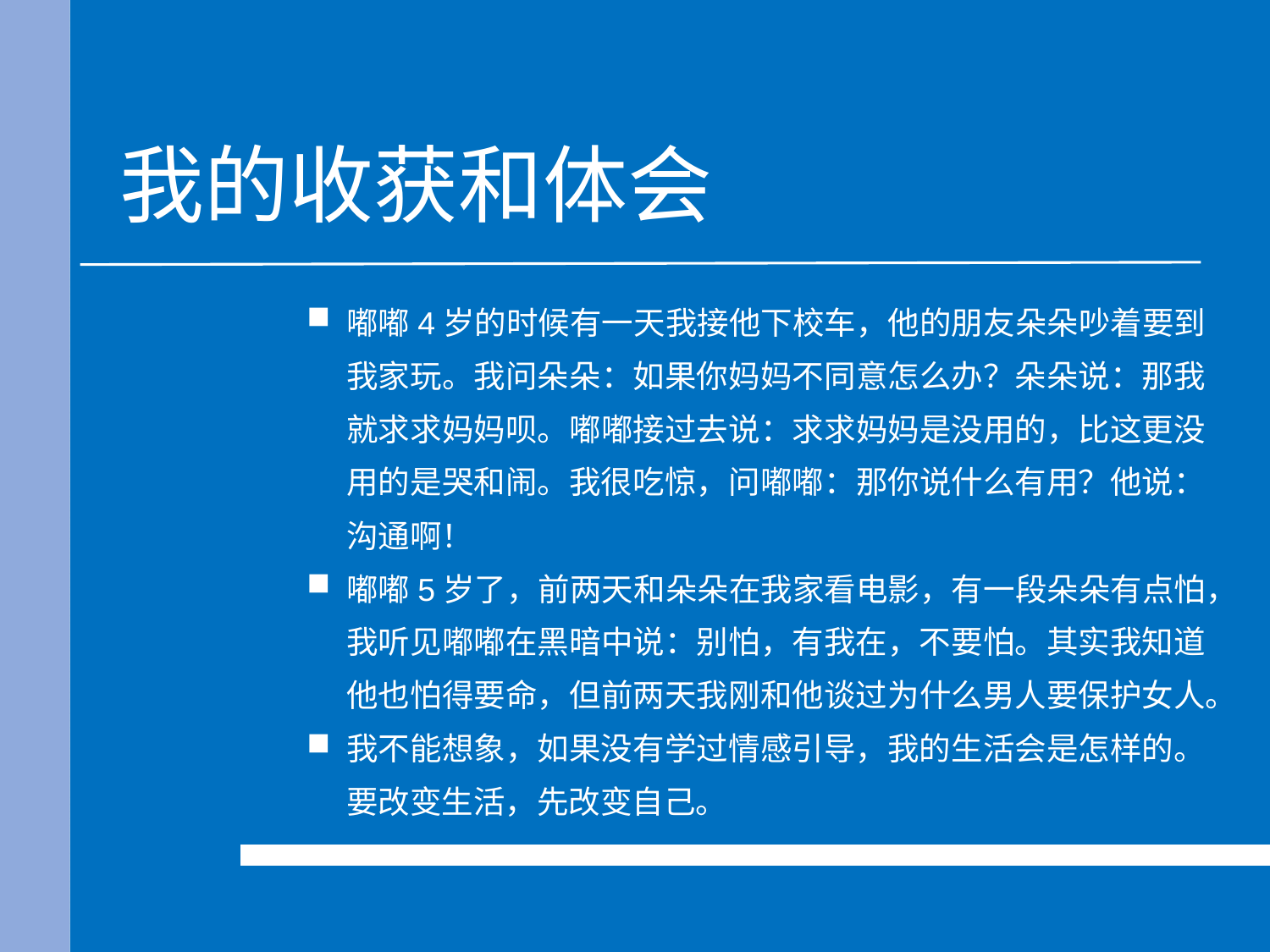

我的收获和体会
嘟嘟4岁的时候有一天我接他下校车，他的朋友朵朵吵着要到我家玩。我问朵朵：如果你妈妈不同意怎么办？朵朵说：那我就求求妈妈呗。嘟嘟接过去说：求求妈妈是没用的，比这更没用的是哭和闹。我很吃惊，问嘟嘟：那你说什么有用？他说：沟通啊！
嘟嘟5岁了，前两天和朵朵在我家看电影，有一段朵朵有点怕，我听见嘟嘟在黑暗中说：别怕，有我在，不要怕。其实我知道他也怕得要命，但前两天我刚和他谈过为什么男人要保护女人。
我不能想象，如果没有学过情感引导，我的生活会是怎样的。要改变生活，先改变自己。